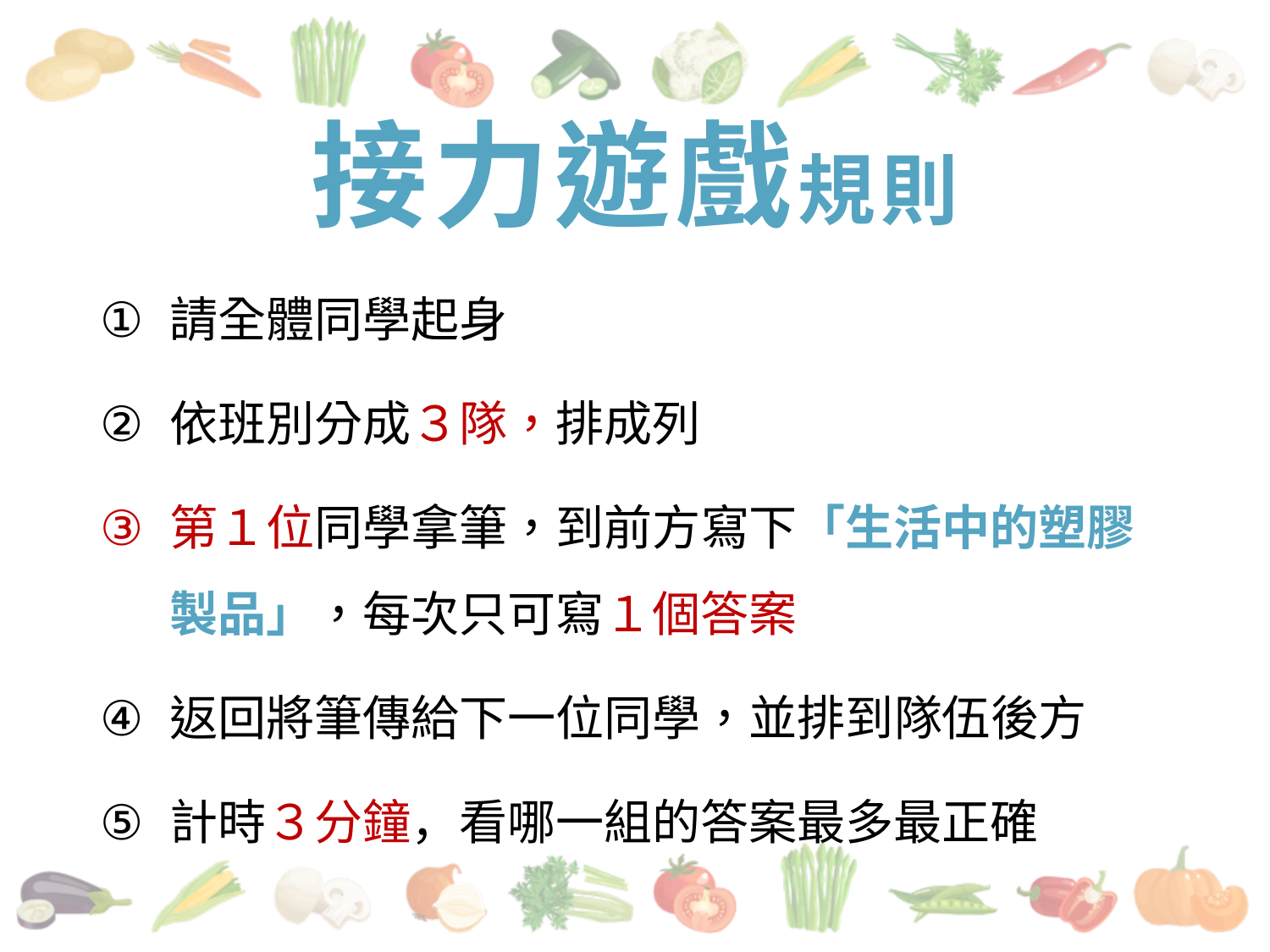

# 接力遊戲規則
請全體同學起身
依班別分成３隊，排成列
第１位同學拿筆，到前方寫下「生活中的塑膠製品」，每次只可寫１個答案
返回將筆傳給下一位同學，並排到隊伍後方
計時３分鐘，看哪一組的答案最多最正確